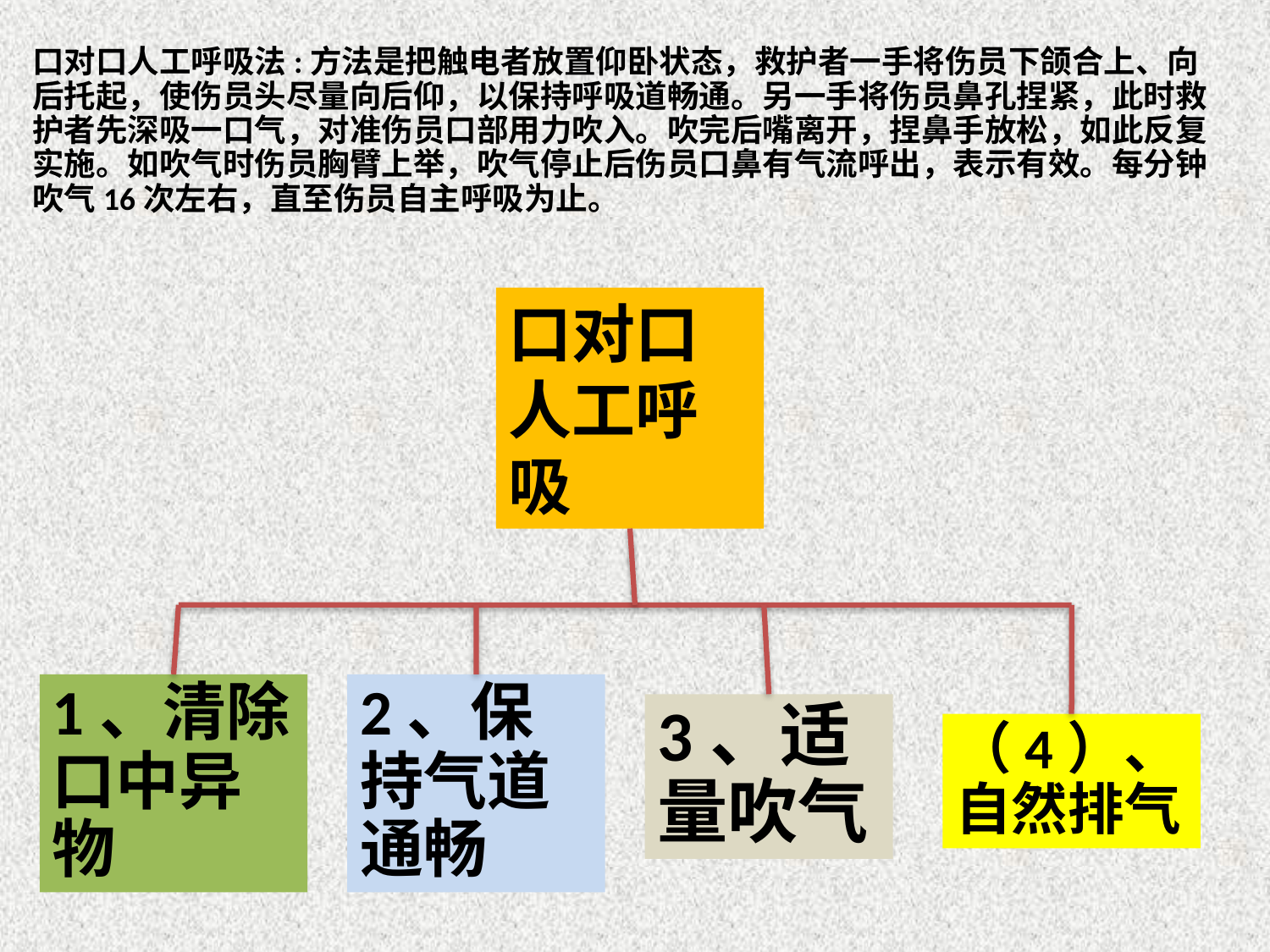

口对口人工呼吸法:方法是把触电者放置仰卧状态，救护者一手将伤员下颌合上、向后托起，使伤员头尽量向后仰，以保持呼吸道畅通。另一手将伤员鼻孔捏紧，此时救护者先深吸一口气，对准伤员口部用力吹入。吹完后嘴离开，捏鼻手放松，如此反复实施。如吹气时伤员胸臂上举，吹气停止后伤员口鼻有气流呼出，表示有效。每分钟吹气16次左右，直至伤员自主呼吸为止。
口对口人工呼吸
1、清除口中异物
2、保持气道通畅
3、适量吹气
（4）、自然排气